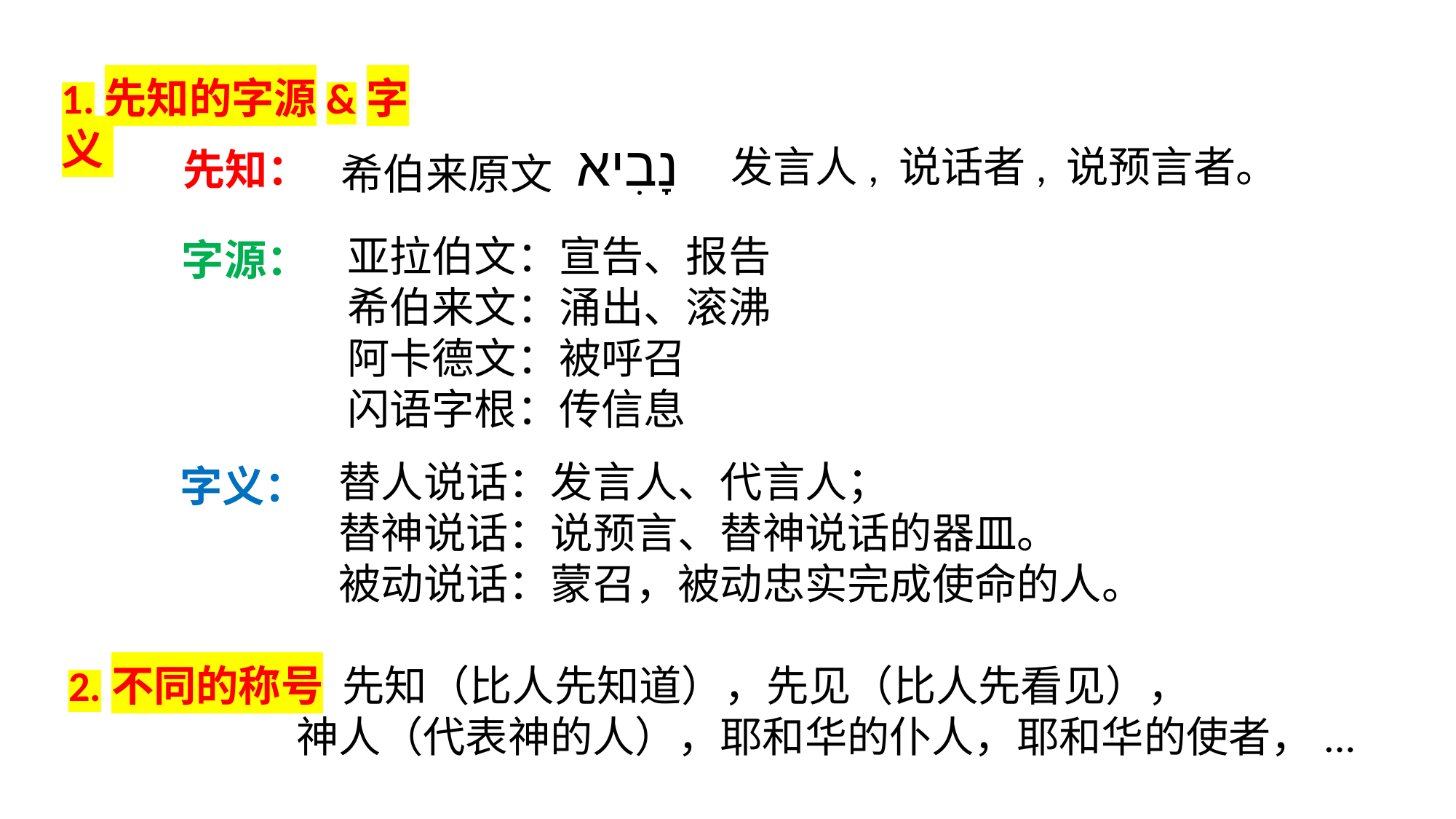

1.先知的字源&字义
נָבִיא
发言人, 说话者, 说预言者。
先知：
希伯来原文
亚拉伯文：宣告、报告
希伯来文：涌出、滚沸
阿卡德文：被呼召
闪语字根：传信息
字源：
替人说话：发言人、代言人；
替神说话：说预言、替神说话的器皿。
被动说话：蒙召，被动忠实完成使命的人。
字义：
2.不同的称号  先知（比人先知道），先见（比人先看见），
                       神人（代表神的人），耶和华的仆人，耶和华的使者，...